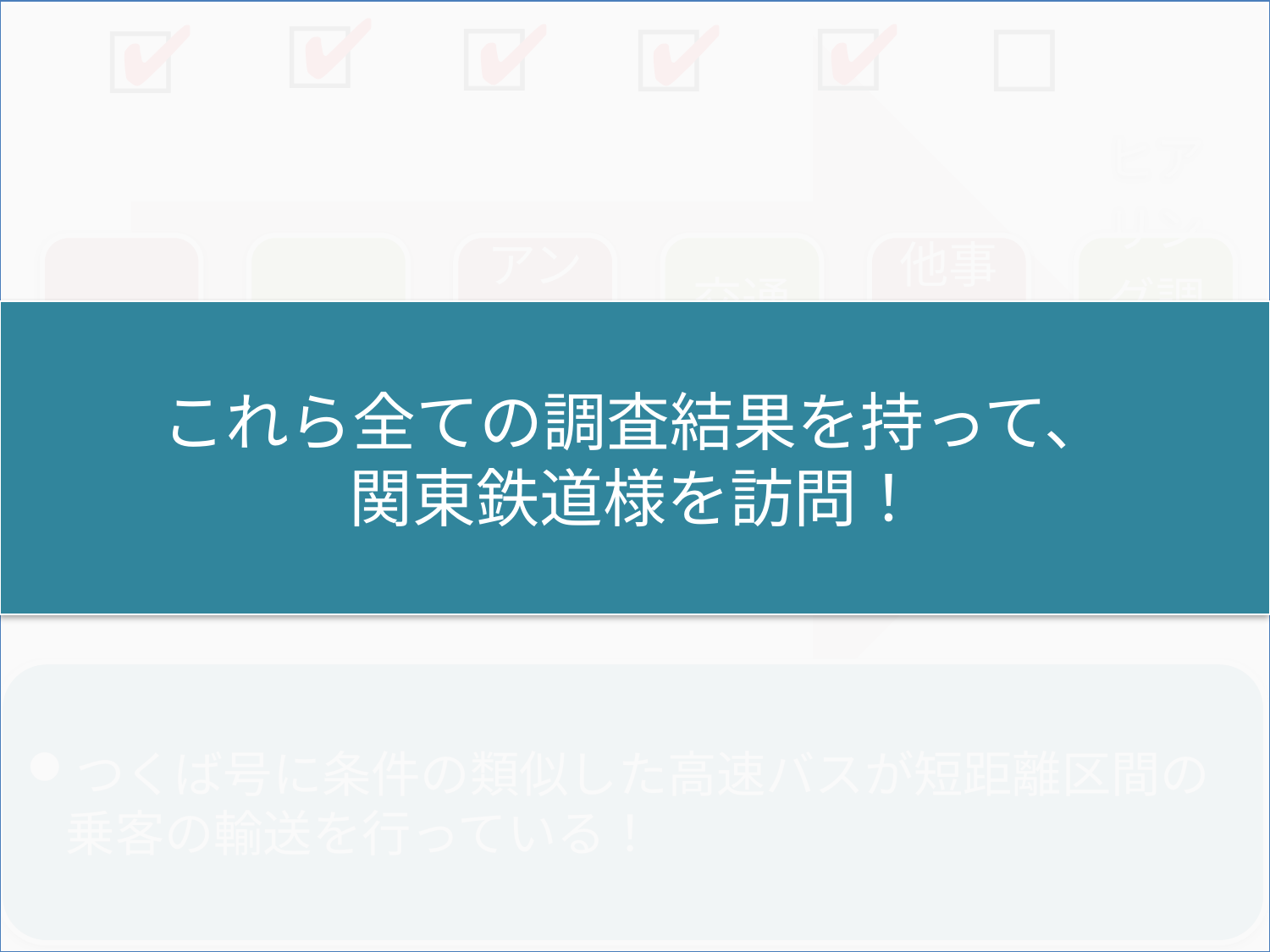

✔
✔
✔
✔
✔
☐
☐
☐
☐

☐
☐
目標
これら全ての調査結果を持って、
関東鉄道様を訪問！
つくば号に条件の類似した高速バスが短距離区間の
乗客の輸送を行っている！